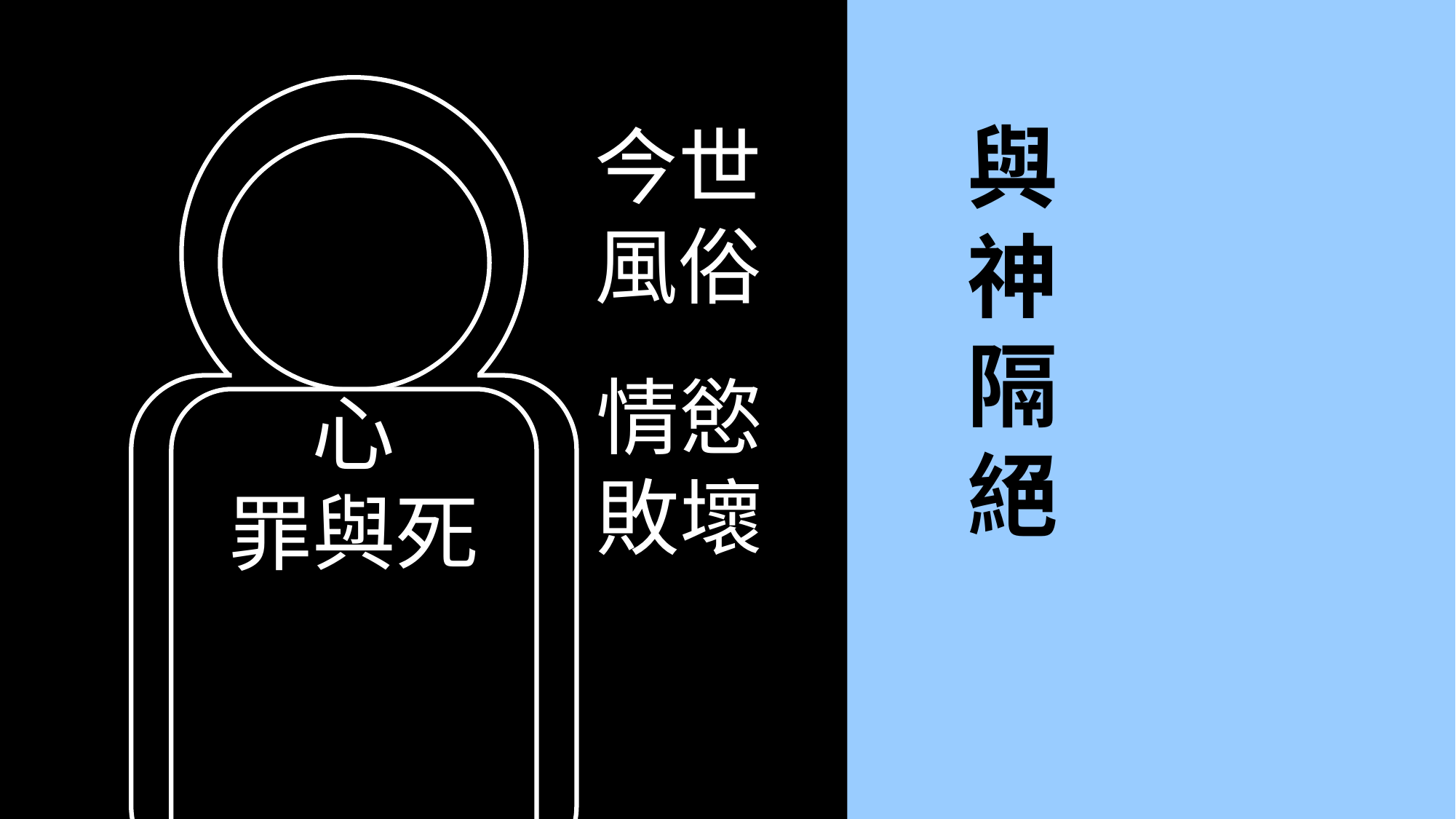

與
	神
	隔
	絕

今世風俗

情慾敗壞
心
罪與死